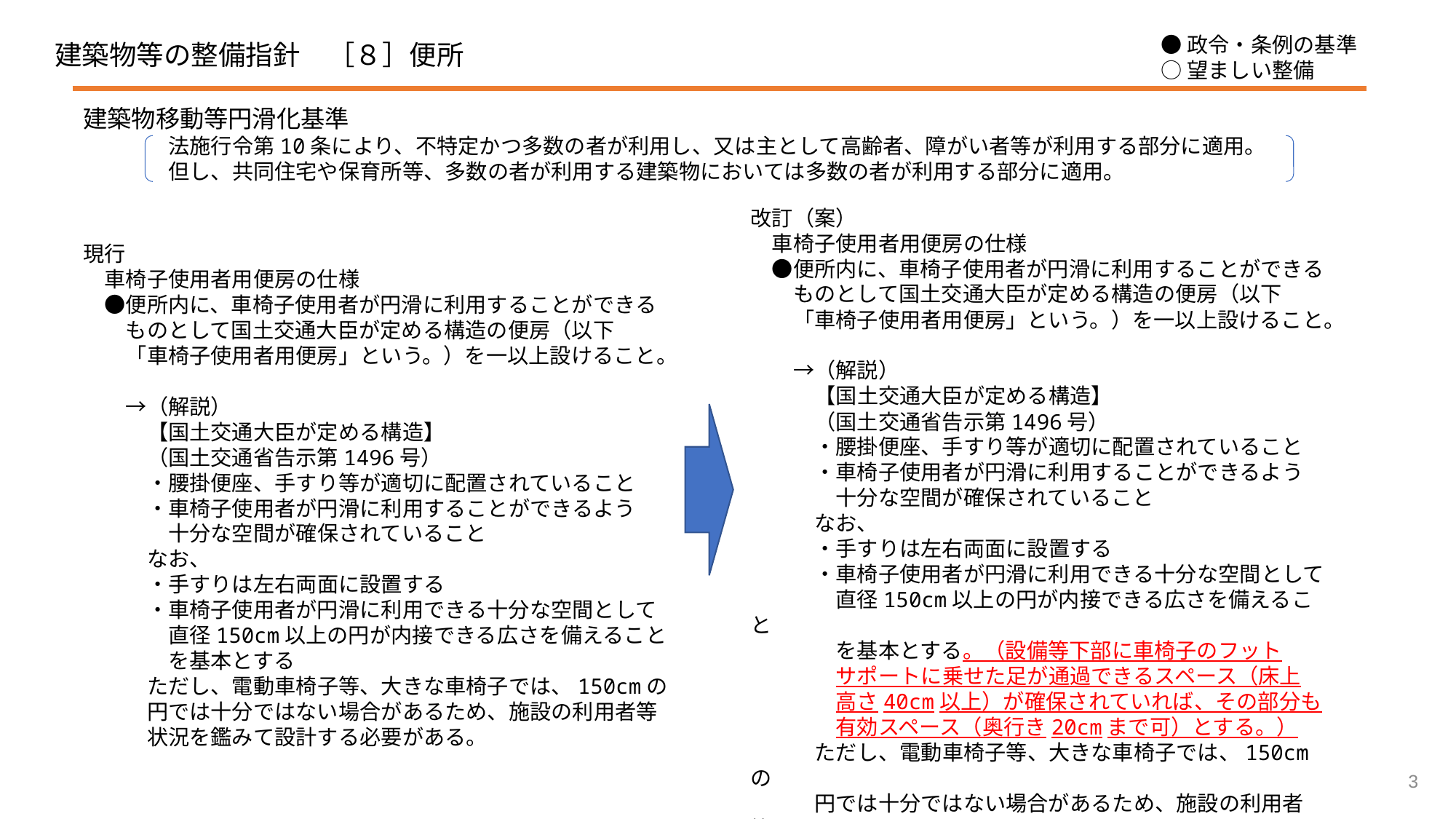

# 建築物等の整備指針　［８］便所
●政令・条例の基準
○望ましい整備
建築物移動等円滑化基準
　　　　法施行令第10条により、不特定かつ多数の者が利用し、又は主として高齢者、障がい者等が利用する部分に適用。
　　　　但し、共同住宅や保育所等、多数の者が利用する建築物においては多数の者が利用する部分に適用。

改訂（案）
　車椅子使用者用便房の仕様
　●便所内に、車椅子使用者が円滑に利用することができる
　　ものとして国土交通大臣が定める構造の便房（以下
　　「車椅子使用者用便房」という。）を一以上設けること。

　　→（解説）
　　　【国土交通大臣が定める構造】
　　　（国土交通省告示第1496号）
　　　・腰掛便座、手すり等が適切に配置されていること
　　　・車椅子使用者が円滑に利用することができるよう
　　　　十分な空間が確保されていること
　　　なお、
　　　・手すりは左右両面に設置する
　　　・車椅子使用者が円滑に利用できる十分な空間として
　　　　直径150cm以上の円が内接できる広さを備えること
　　　　を基本とする。（設備等下部に車椅子のフット
　　　　サポートに乗せた足が通過できるスペース（床上
　　　　高さ40cm以上）が確保されていれば、その部分も
　　　　有効スペース（奥行き20cmまで可）とする。）
　　　ただし、電動車椅子等、大きな車椅子では、150cmの
　　　円では十分ではない場合があるため、施設の利用者等
　　　状況を鑑みて設計する必要がある。
現行
　車椅子使用者用便房の仕様
　●便所内に、車椅子使用者が円滑に利用することができる
　　ものとして国土交通大臣が定める構造の便房（以下
　　「車椅子使用者用便房」という。）を一以上設けること。

　　→（解説）
　　　【国土交通大臣が定める構造】
　　　（国土交通省告示第1496号）
　　　・腰掛便座、手すり等が適切に配置されていること
　　　・車椅子使用者が円滑に利用することができるよう
　　　　十分な空間が確保されていること
　　　なお、
　　　・手すりは左右両面に設置する
　　　・車椅子使用者が円滑に利用できる十分な空間として
　　　　直径150cm以上の円が内接できる広さを備えること
　　　　を基本とする
　　　ただし、電動車椅子等、大きな車椅子では、150cmの
　　　円では十分ではない場合があるため、施設の利用者等
　　　状況を鑑みて設計する必要がある。

3